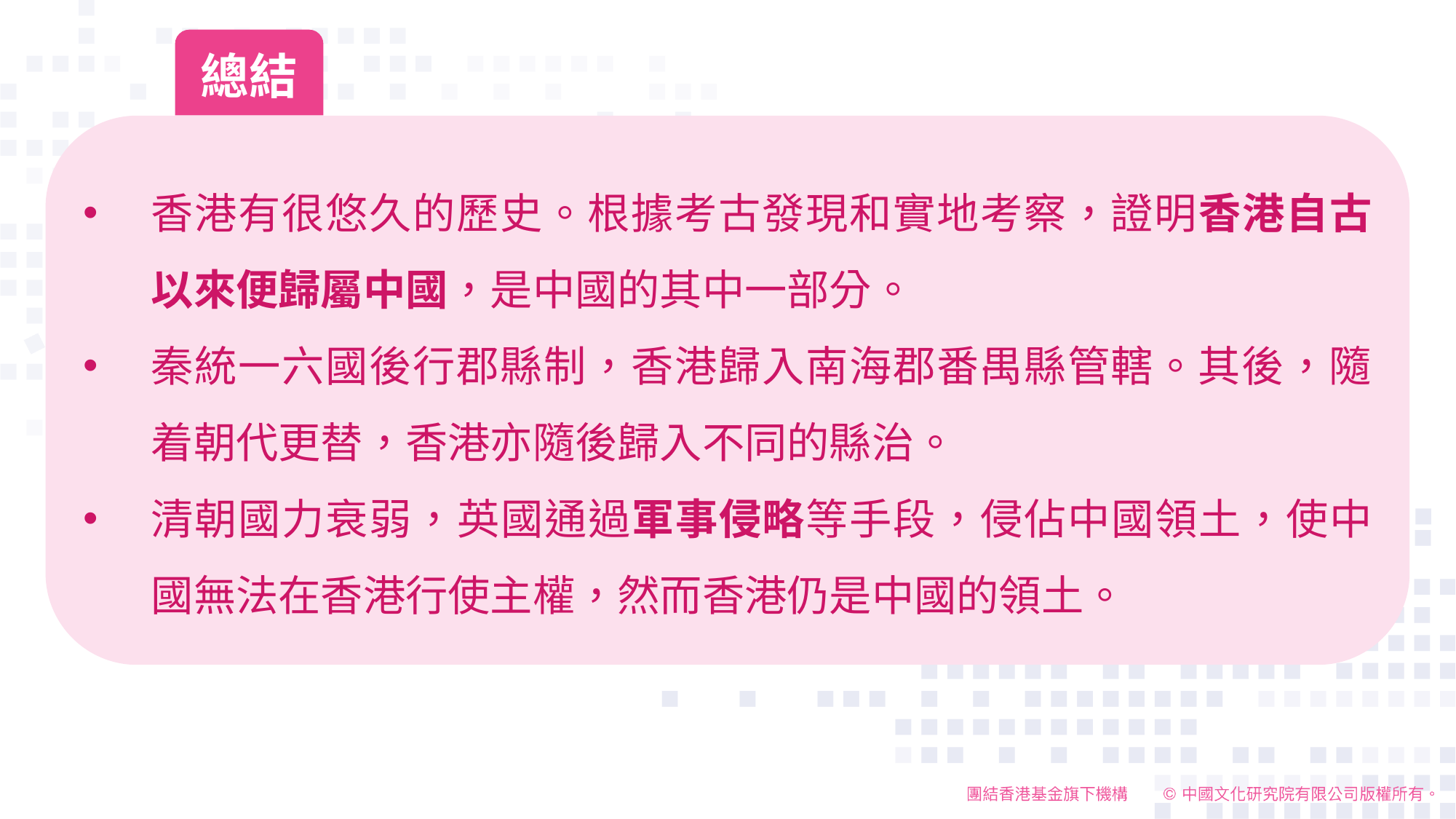

總結
香港有很悠久的歷史。根據考古發現和實地考察，證明香港自古以來便歸屬中國，是中國的其中一部分。
秦統一六國後行郡縣制，香港歸入南海郡番禺縣管轄。其後，隨着朝代更替，香港亦隨後歸入不同的縣治。
清朝國力衰弱，英國通過軍事侵略等手段，侵佔中國領土，使中國無法在香港行使主權，然而香港仍是中國的領土。